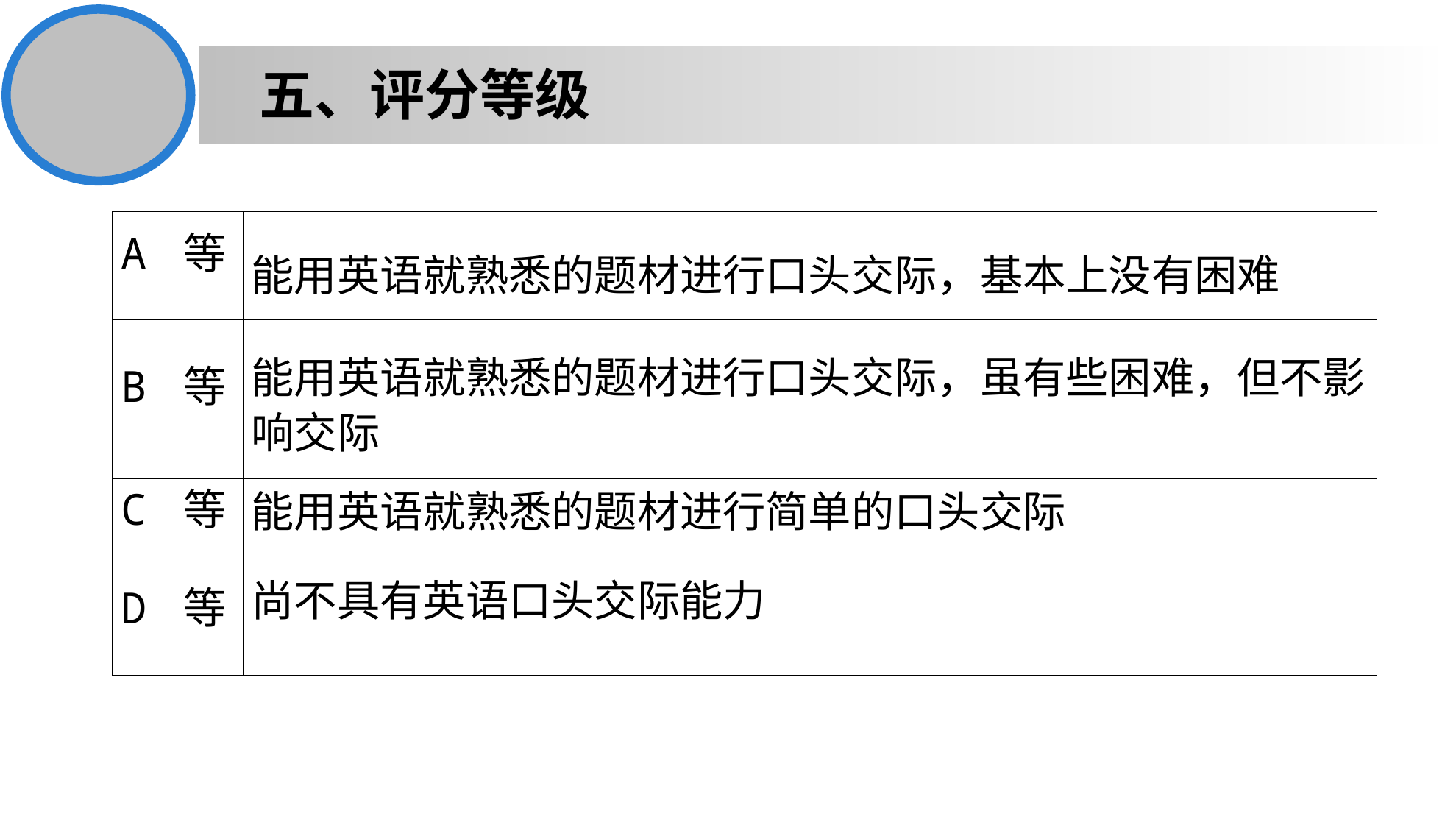

五、评分等级
| A 等 | 能用英语就熟悉的题材进行口头交际，基本上没有困难 |
| --- | --- |
| B 等 | 能用英语就熟悉的题材进行口头交际，虽有些困难，但不影响交际 |
| C 等 | 能用英语就熟悉的题材进行简单的口头交际 |
| D 等 | 尚不具有英语口头交际能力 |